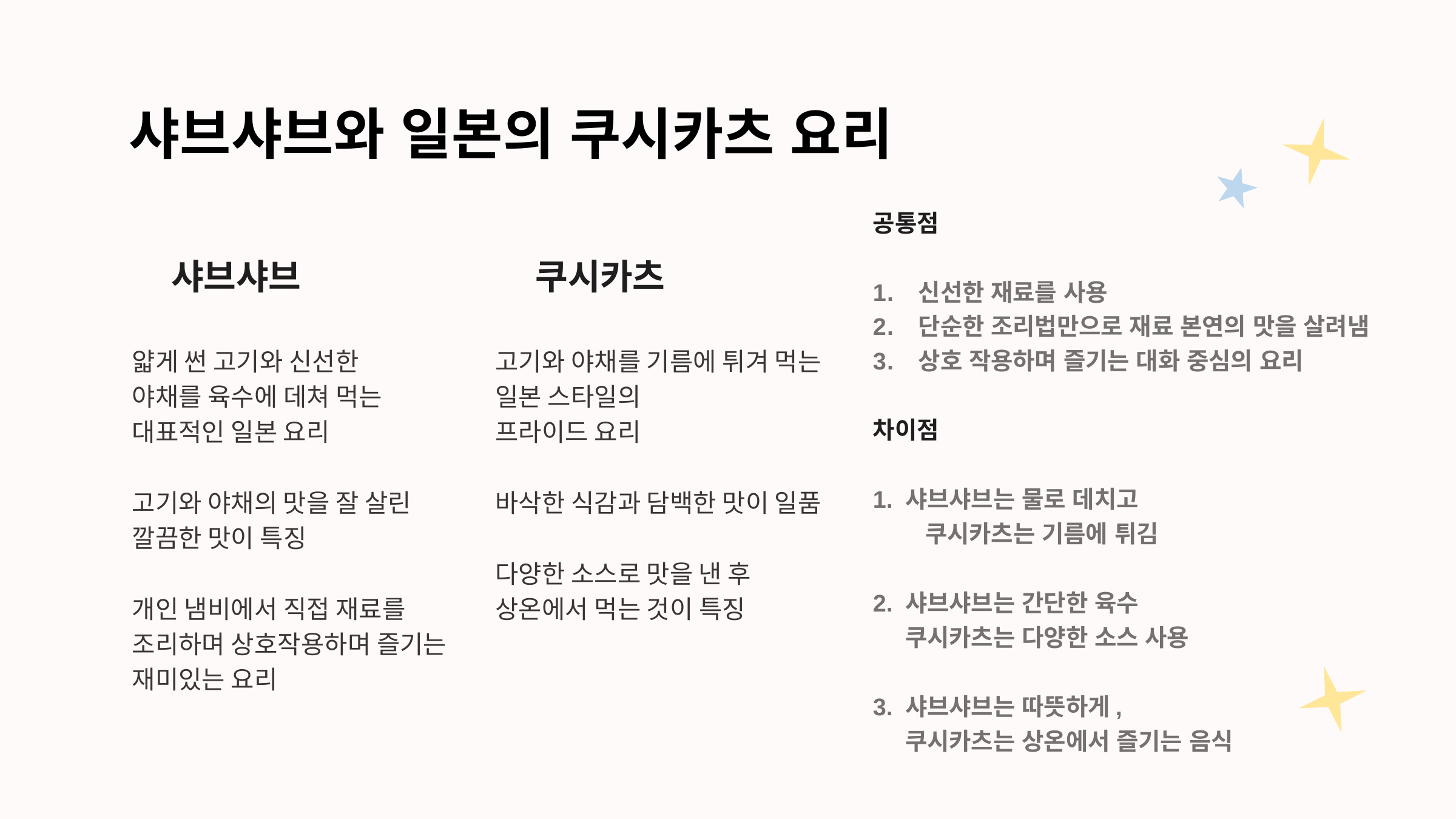

샤브샤브와 일본의 쿠시카츠 요리

공통점

신선한 재료를 사용
단순한 조리법만으로 재료 본연의 맛을 살려냄
상호 작용하며 즐기는 대화 중심의 요리

차이점

1. 샤브샤브는 물로 데치고
       쿠시카츠는 기름에 튀김

2. 샤브샤브는 간단한 육수
    쿠시카츠는 다양한 소스 사용

3. 샤브샤브는 따뜻하게,
    쿠시카츠는 상온에서 즐기는 음식
샤브샤브
쿠시카츠

얇게 썬 고기와 신선한
야채를 육수에 데쳐 먹는
대표적인 일본 요리

고기와 야채의 맛을 잘 살린
깔끔한 맛이 특징

개인 냄비에서 직접 재료를 조리하며 상호작용하며 즐기는 재미있는 요리
고기와 야채를 기름에 튀겨 먹는 일본 스타일의
프라이드 요리

바삭한 식감과 담백한 맛이 일품

다양한 소스로 맛을 낸 후 상온에서 먹는 것이 특징